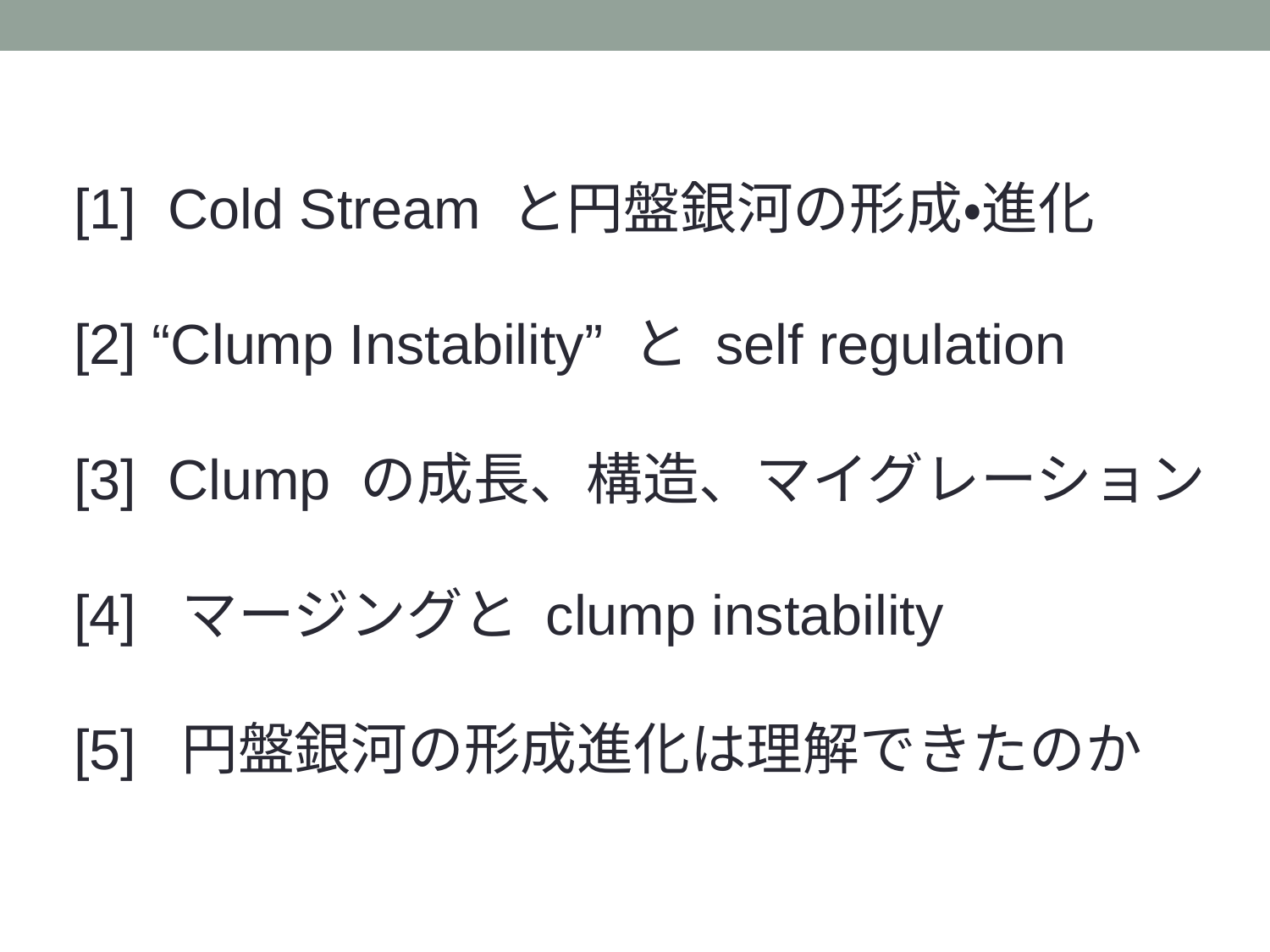

[1]  Cold Stream と円盤銀河の形成・進化

[2] “Clump Instability” と self regulation

[3]  Clump の成長、構造、マイグレーション

[4]  マージングと clump instability

[5]  円盤銀河の形成進化は理解できたのか